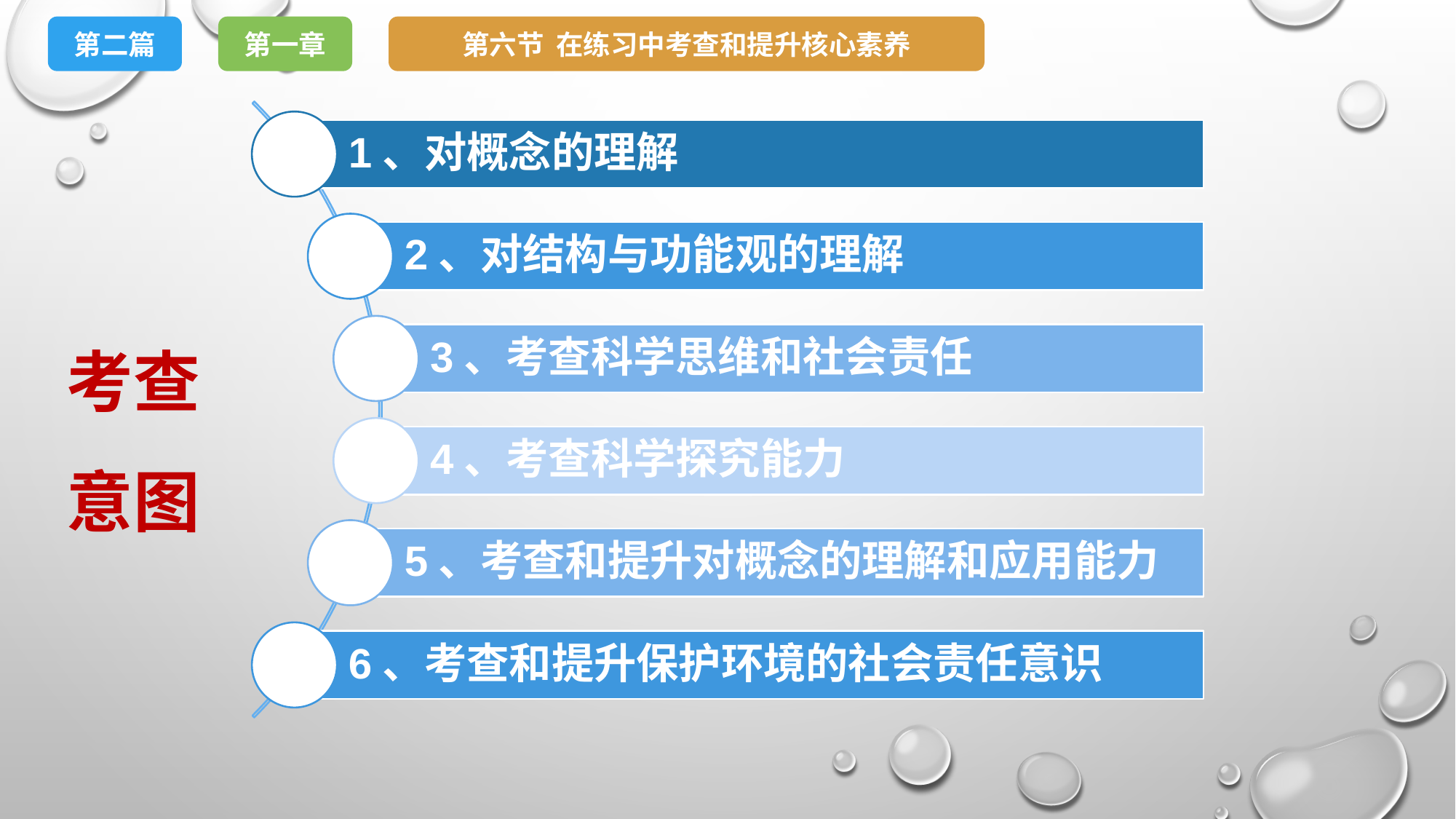

第二篇
第一章
第六节  在练习中考查和提升核心素养
1、对概念的理解
2、对结构与功能观的理解
3、考查科学思维和社会责任
4、考查科学探究能力
5、考查和提升对概念的理解和应用能力
6、考查和提升保护环境的社会责任意识
考查意图